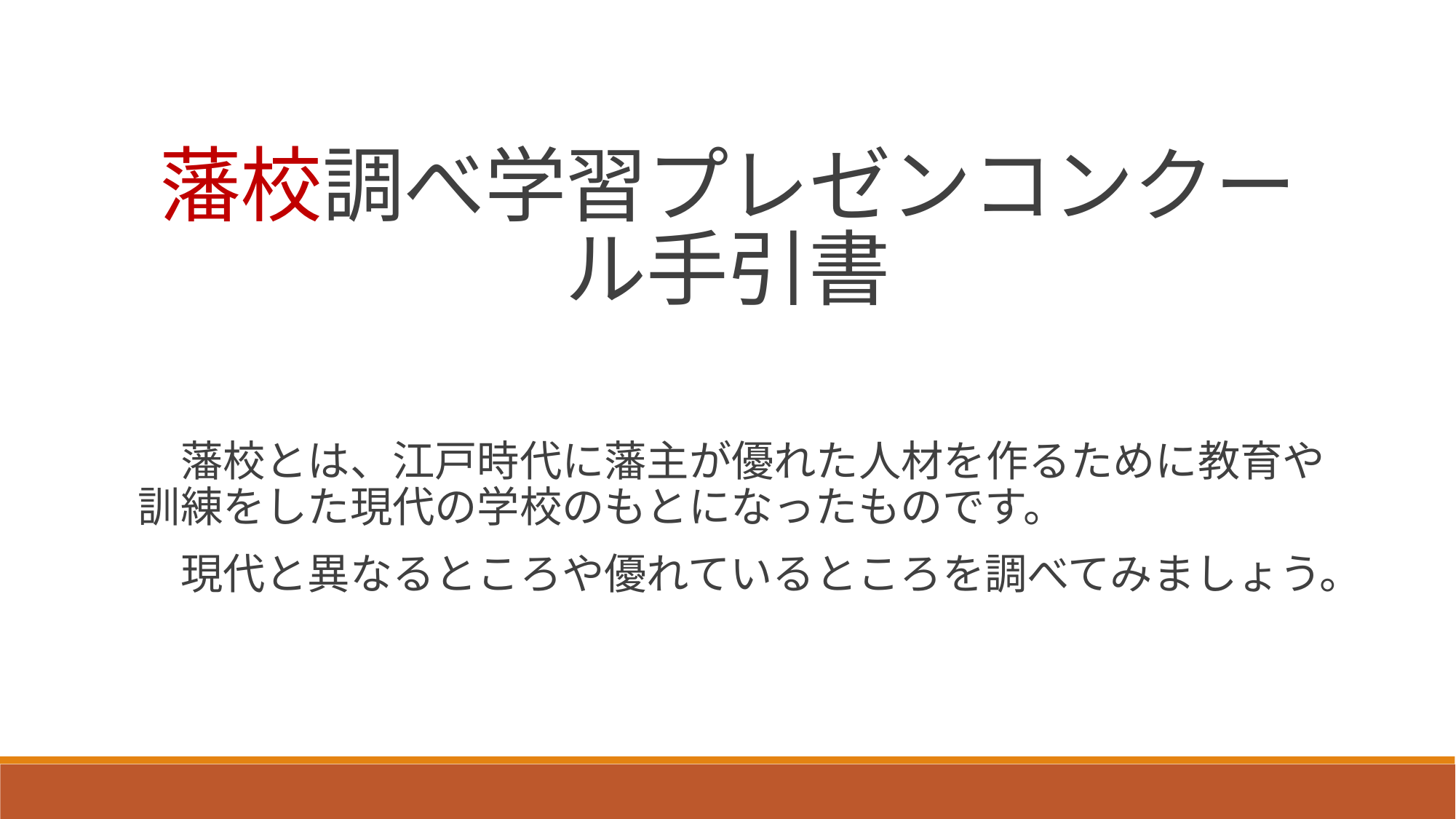

藩校調べ学習プレゼンコンクール手引書
　藩校とは、江戸時代に藩主が優れた人材を作るために教育や訓練をした現代の学校のもとになったものです。
　現代と異なるところや優れているところを調べてみましょう。